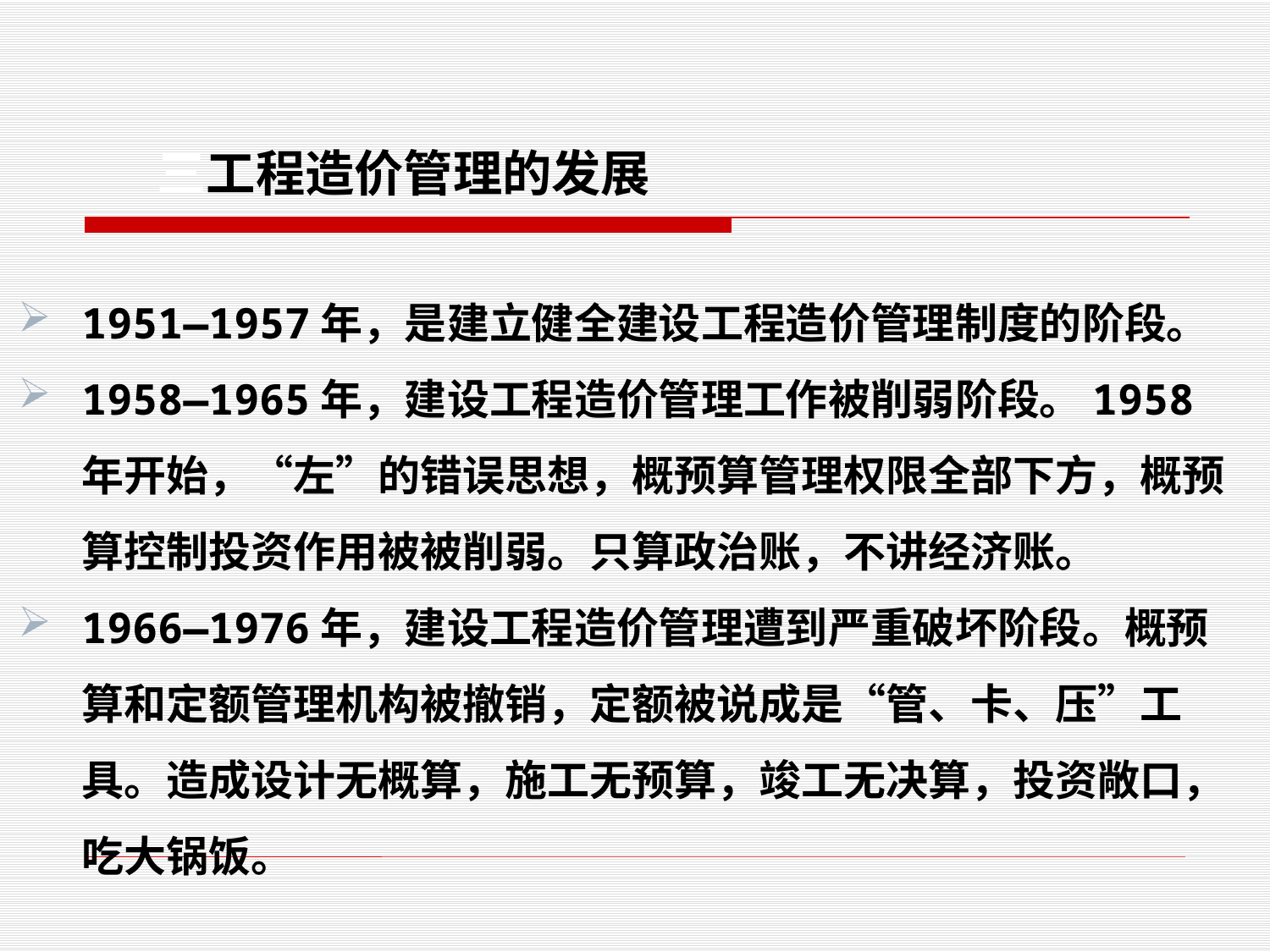

三工程造价管理的发展
1951—1957年，是建立健全建设工程造价管理制度的阶段。
1958—1965年，建设工程造价管理工作被削弱阶段。1958年开始，“左”的错误思想，概预算管理权限全部下方，概预算控制投资作用被被削弱。只算政治账，不讲经济账。
1966—1976年，建设工程造价管理遭到严重破坏阶段。概预算和定额管理机构被撤销，定额被说成是“管、卡、压”工具。造成设计无概算，施工无预算，竣工无决算，投资敞口，吃大锅饭。